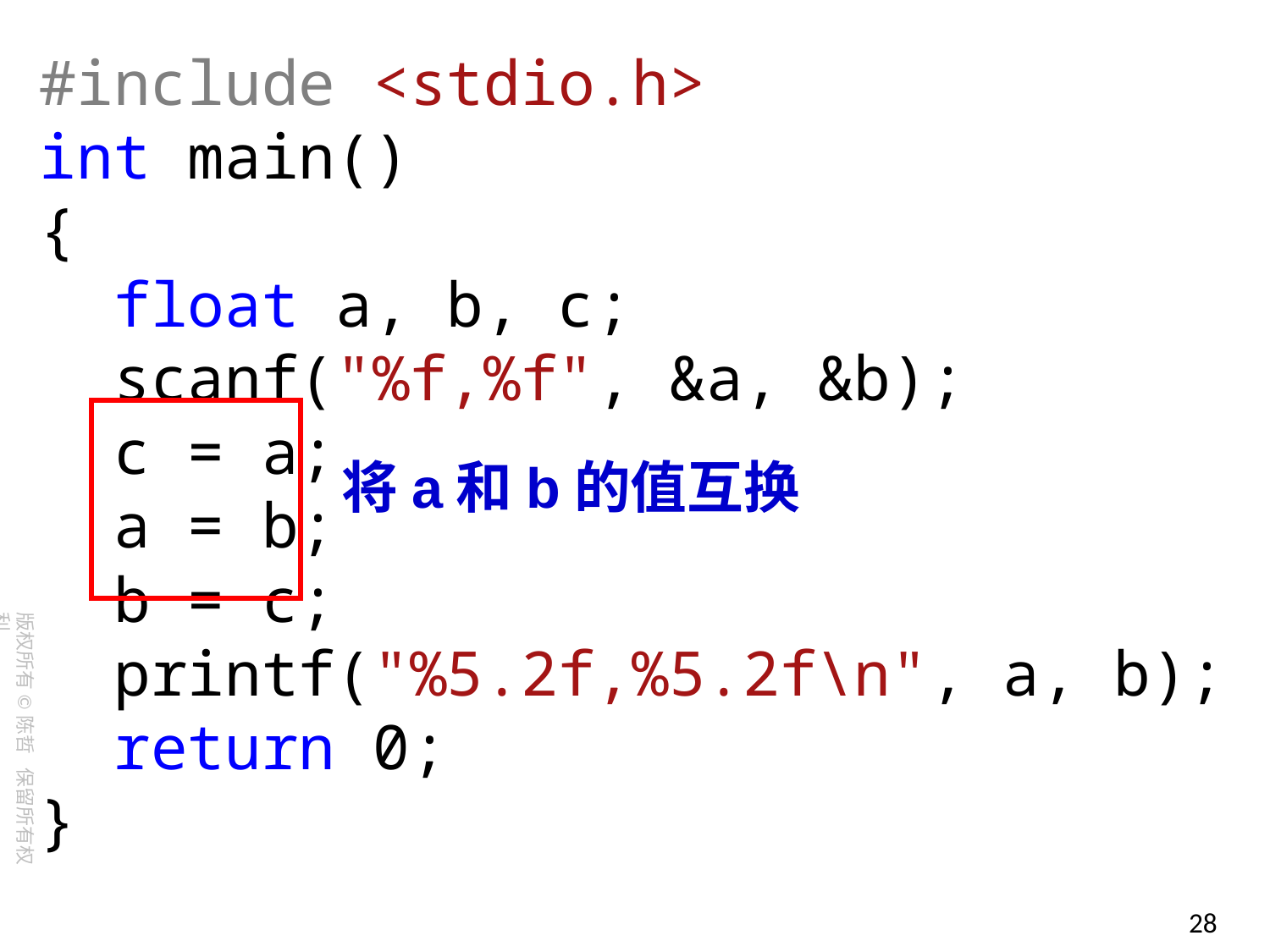

#include <stdio.h>
int main()
{
  float a, b, c;
  scanf("%f,%f", &a, &b);
  c = a;
  a = b;
  b = c;
  printf("%5.2f,%5.2f\n", a, b);
  return 0;
}

将a和b的值互换
28